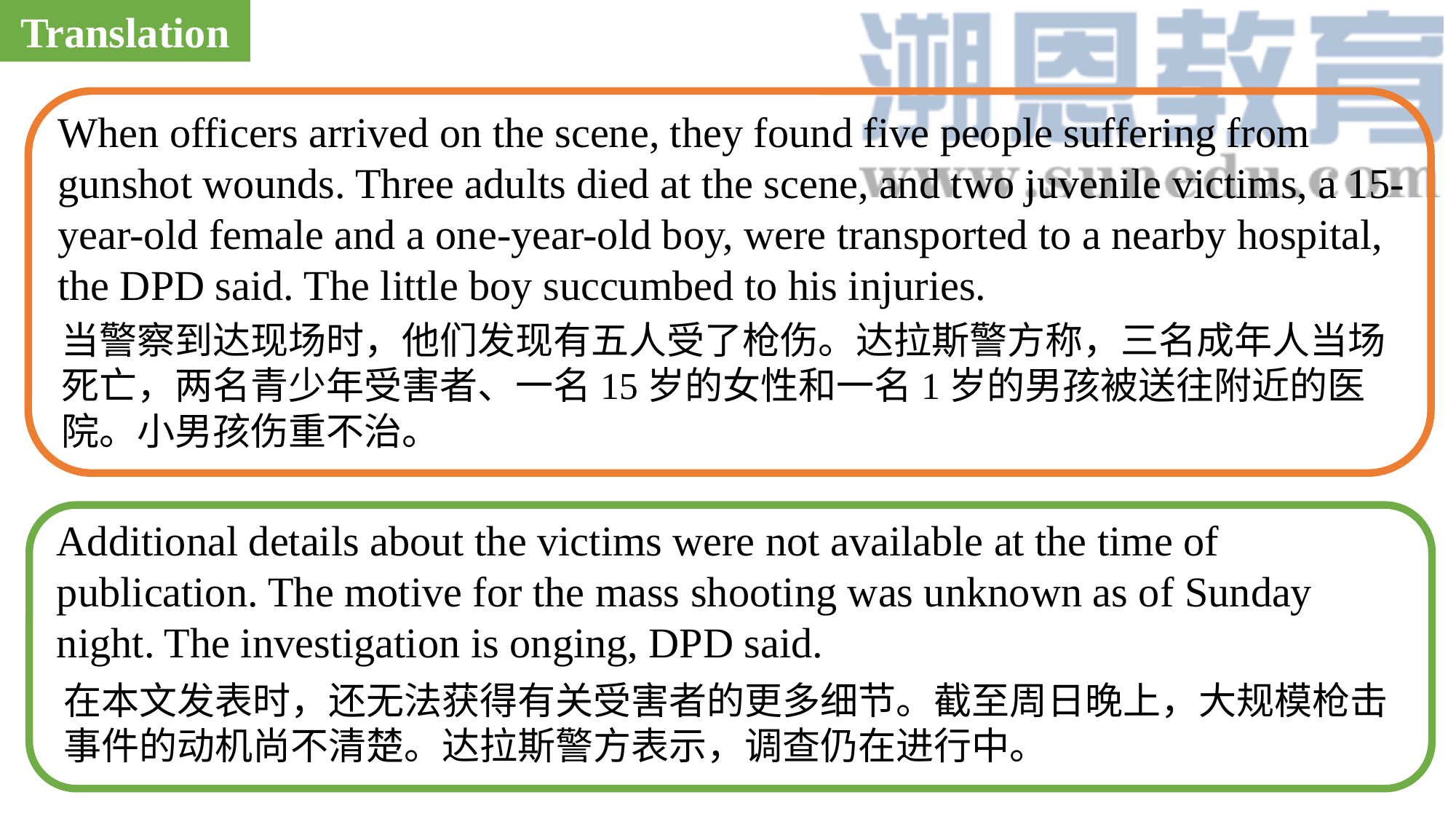

Translation

When officers arrived on the scene, they found five people suffering from gunshot wounds. Three adults died at the scene, and two juvenile victims, a 15-year-old female and a one-year-old boy, were transported to a nearby hospital, the DPD said. The little boy succumbed to his injuries.
当警察到达现场时，他们发现有五人受了枪伤。达拉斯警方称，三名成年人当场死亡，两名青少年受害者、一名15岁的女性和一名1岁的男孩被送往附近的医院。小男孩伤重不治。

Additional details about the victims were not available at the time of publication. The motive for the mass shooting was unknown as of Sunday night. The investigation is onging, DPD said.
在本文发表时，还无法获得有关受害者的更多细节。截至周日晚上，大规模枪击事件的动机尚不清楚。达拉斯警方表示，调查仍在进行中。